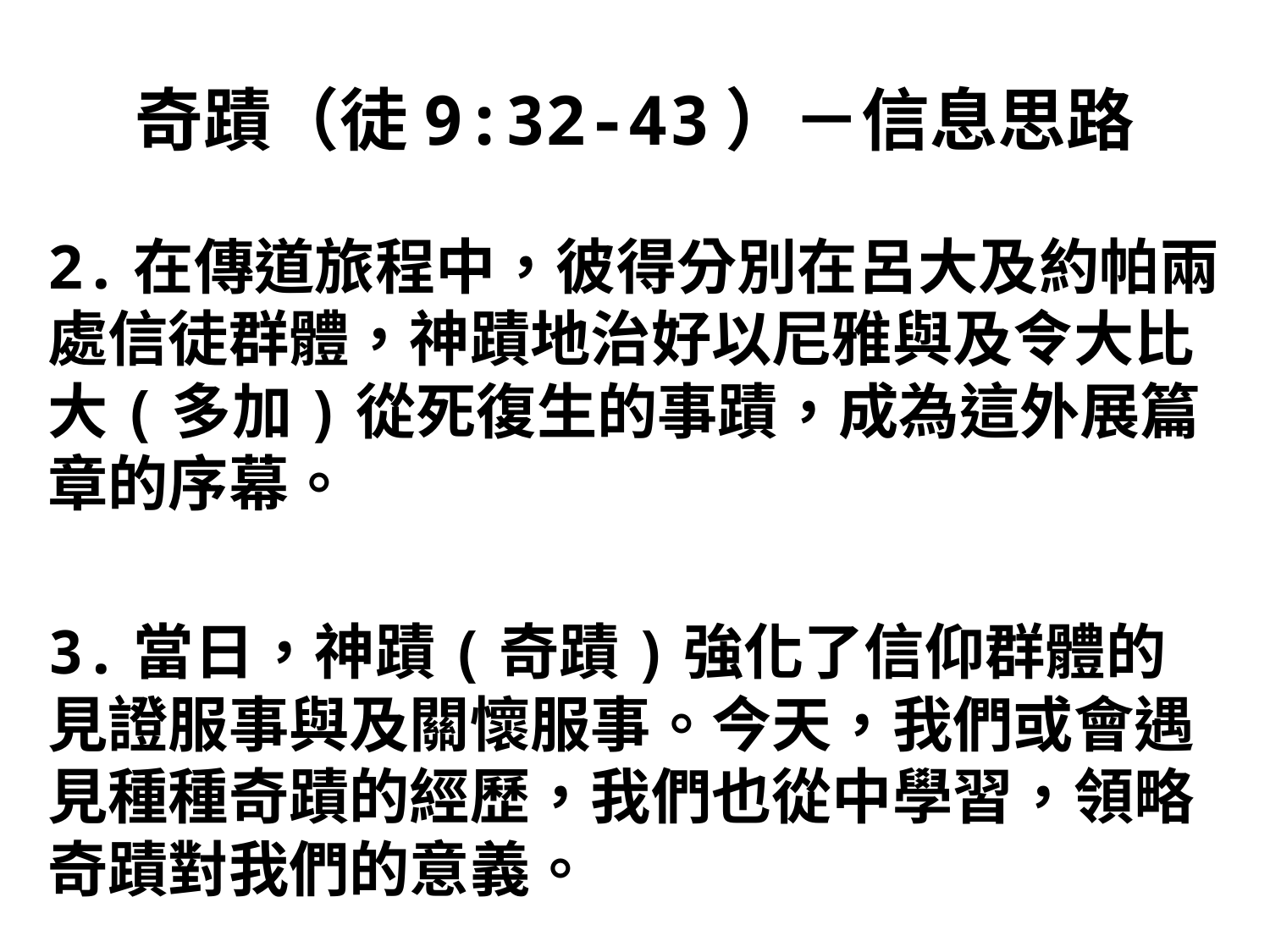

# 奇蹟（徒9:32-43）－信息思路
2.在傳道旅程中，彼得分別在呂大及約帕兩處信徒群體，神蹟地治好以尼雅與及令大比大(多加)從死復生的事蹟，成為這外展篇章的序幕。

3.當日，神蹟(奇蹟)強化了信仰群體的見證服事與及關懷服事。今天，我們或會遇見種種奇蹟的經歷，我們也從中學習，領略奇蹟對我們的意義。